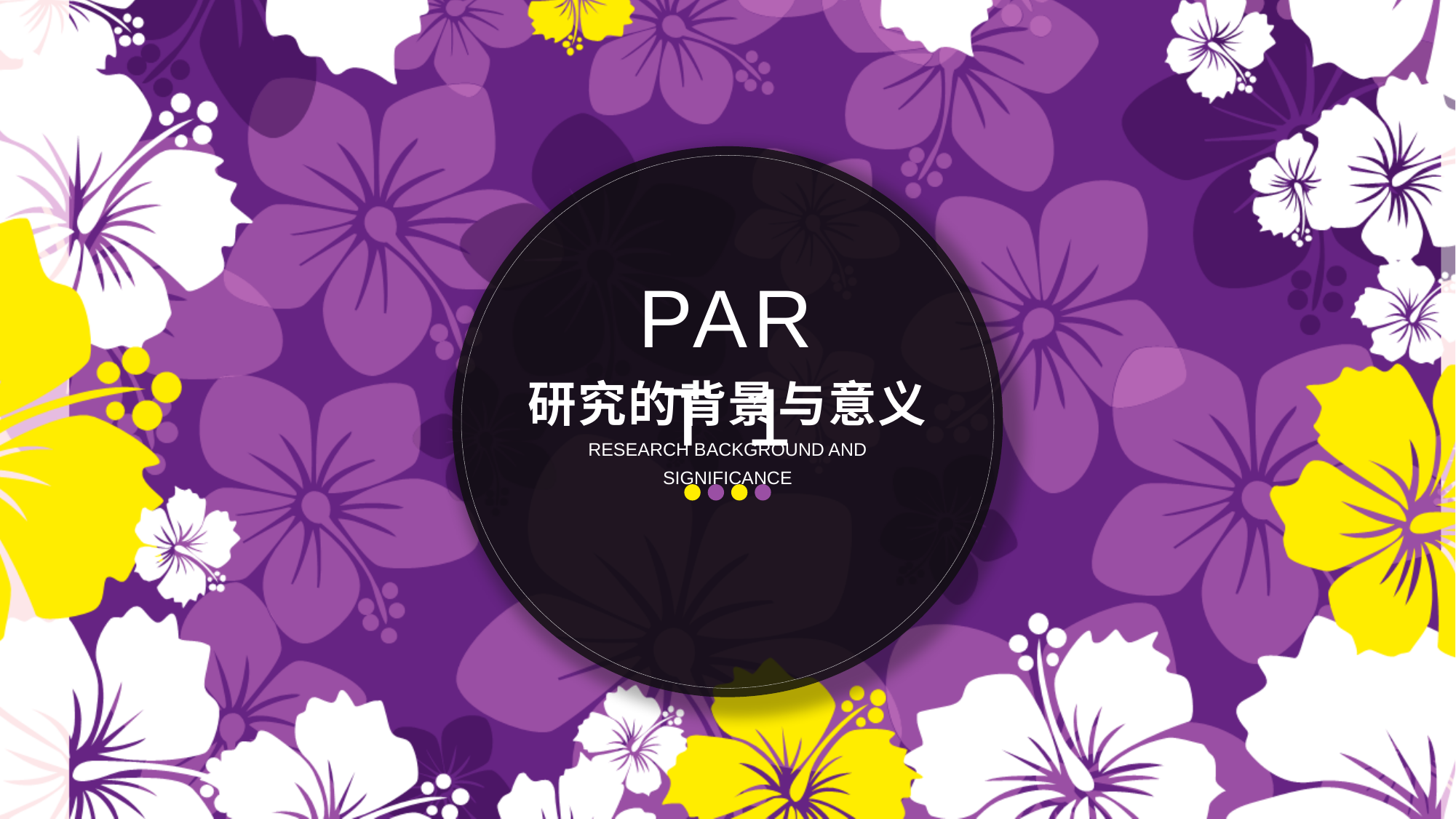

PART 1
研究的背景与意义
RESEARCH BACKGROUND AND SIGNIFICANCE